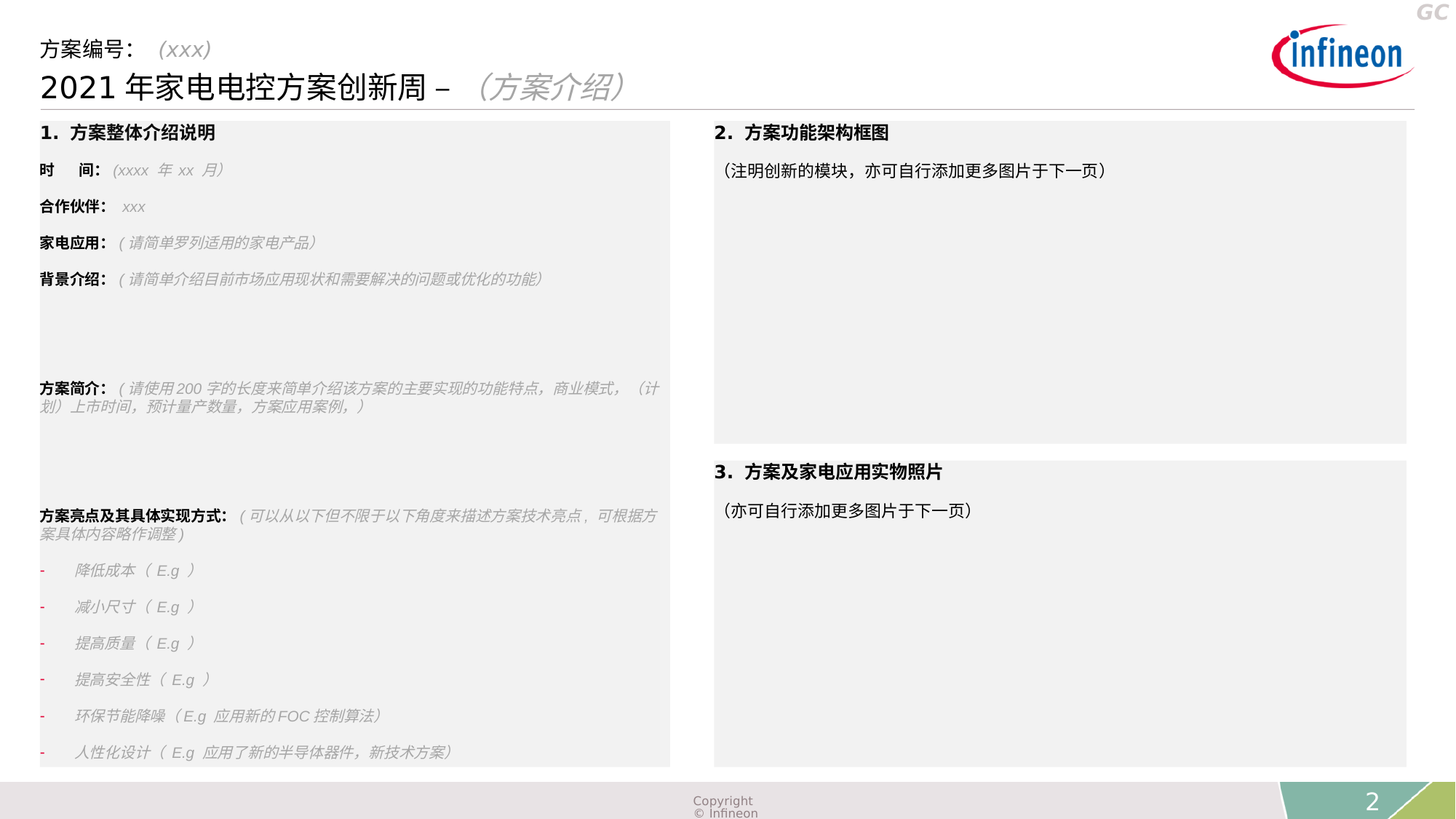

# 2021年家电电控方案创新周 – （方案介绍）
方案编号： (xxx)
1. 方案整体介绍说明
时       间：(xxxx 年 xx 月）
合作伙伴： xxx
家电应用：(请简单罗列适用的家电产品）
背景介绍：(请简单介绍目前市场应用现状和需要解决的问题或优化的功能）

方案简介：(请使用200字的长度来简单介绍该方案的主要实现的功能特点，商业模式，（计划）上市时间，预计量产数量，方案应用案例，）

方案亮点及其具体实现方式：(可以从以下但不限于以下角度来描述方案技术亮点, 可根据方案具体内容略作调整)
降低成本（ E.g ）
减小尺寸（ E.g ）
提高质量（ E.g ）
提高安全性（ E.g ）
环保节能降噪（E.g 应用新的FOC控制算法）
人性化设计（ E.g 应用了新的半导体器件，新技术方案）
2. 方案功能架构框图
（注明创新的模块，亦可自行添加更多图片于下一页）
3. 方案及家电应用实物照片
（亦可自行添加更多图片于下一页）
Copyright © Infineon Technologies AG 2018. All rights reserved.
2